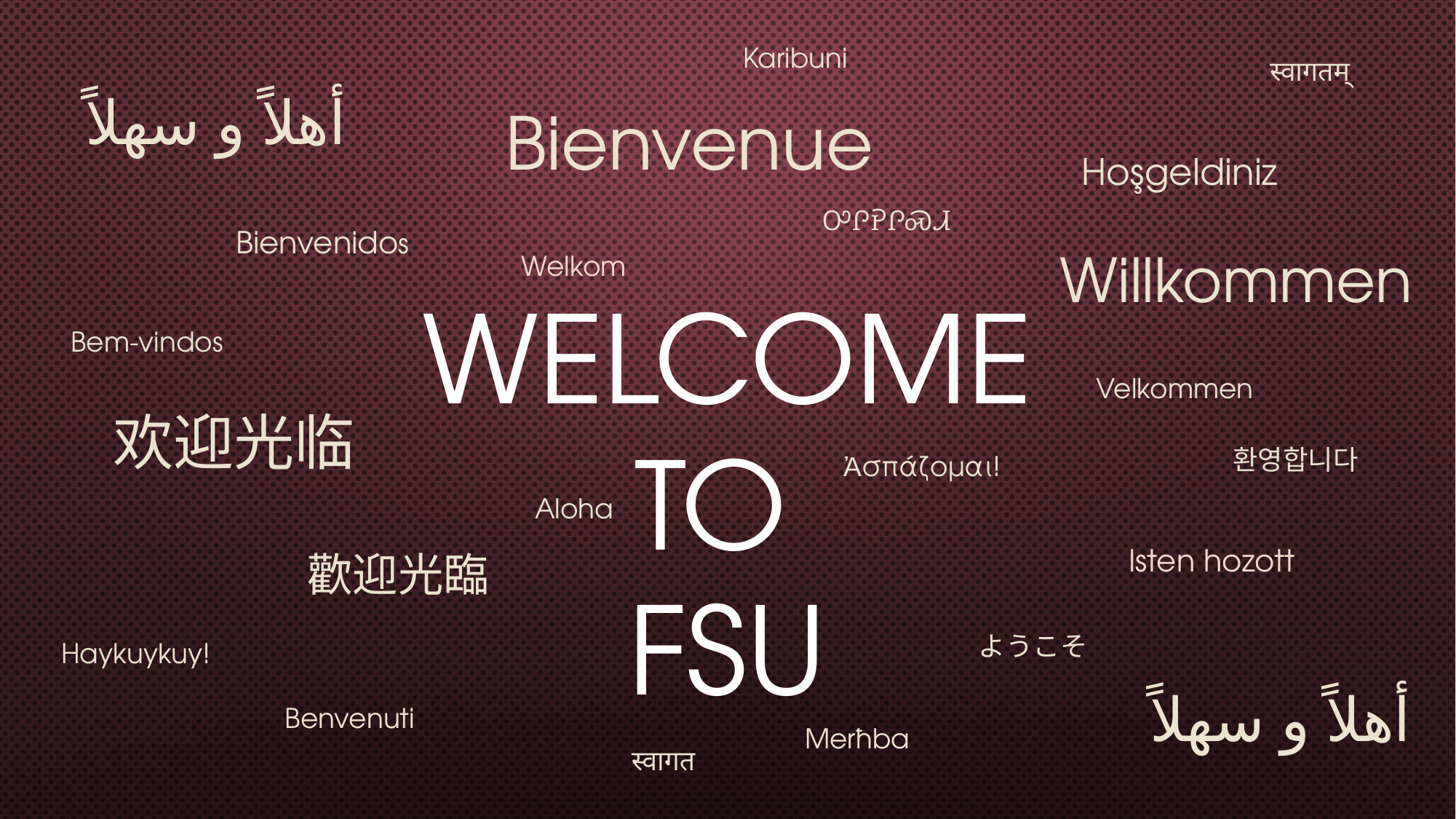

Karibuni
स्वागतम्
# Welcome To FSU
 أهلاً و سهلاً
Bienvenue
Hoşgeldiniz
ᎤᎵᎮᎵᏍᏗ
Bienvenidos
Willkommen
Welkom
Bem-vindos
Velkommen

欢迎光临
환영합니다
Ἀσπάζομαι!
Aloha

Isten hozott

歡迎光臨

 	ようこそ
Haykuykuy!
أهلاً و سهلاً

Benvenuti
Merħba
स्वागत